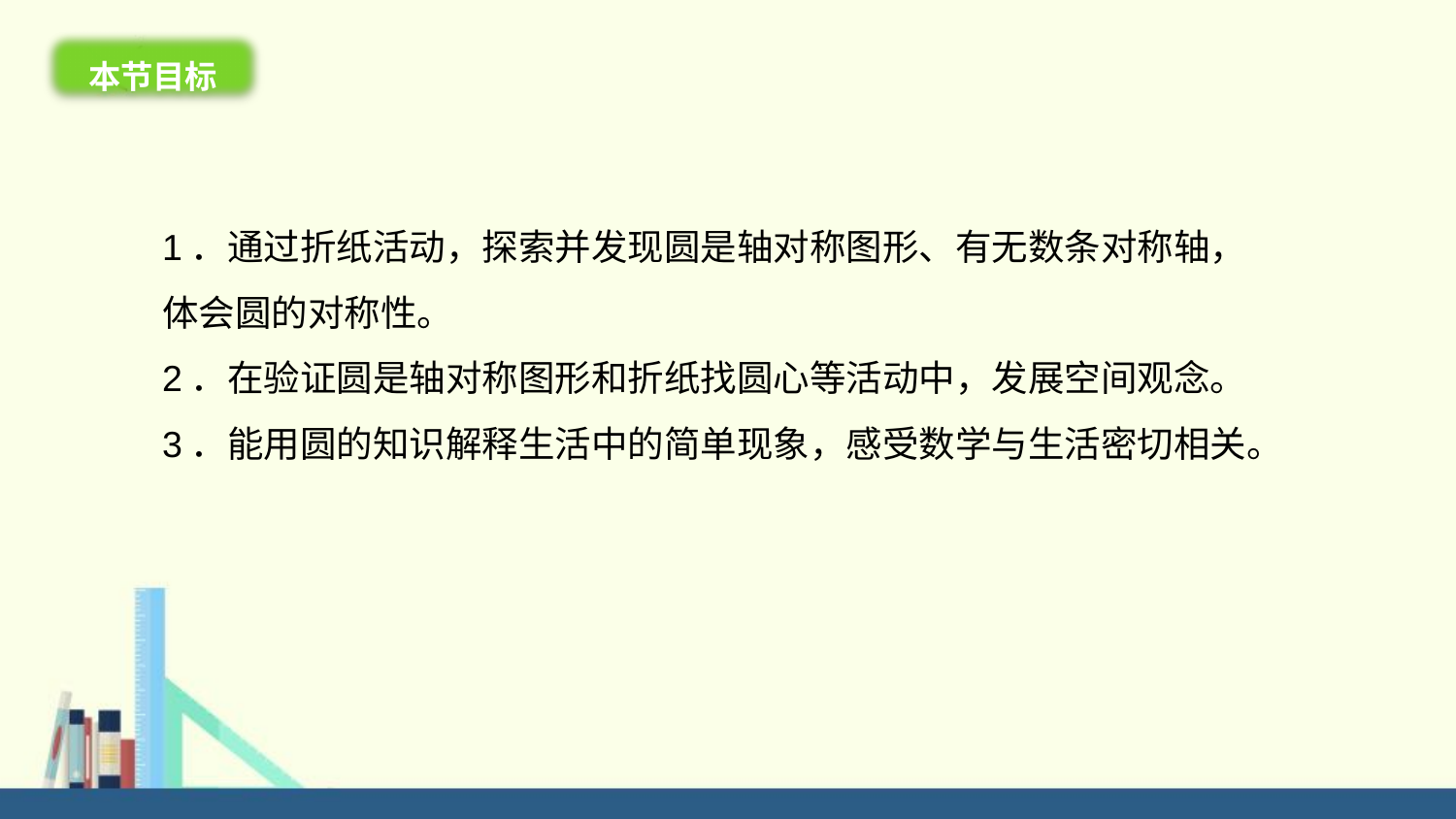

本节目标
1．通过折纸活动，探索并发现圆是轴对称图形、有无数条对称轴，体会圆的对称性。
2．在验证圆是轴对称图形和折纸找圆心等活动中，发展空间观念。
3．能用圆的知识解释生活中的简单现象，感受数学与生活密切相关。